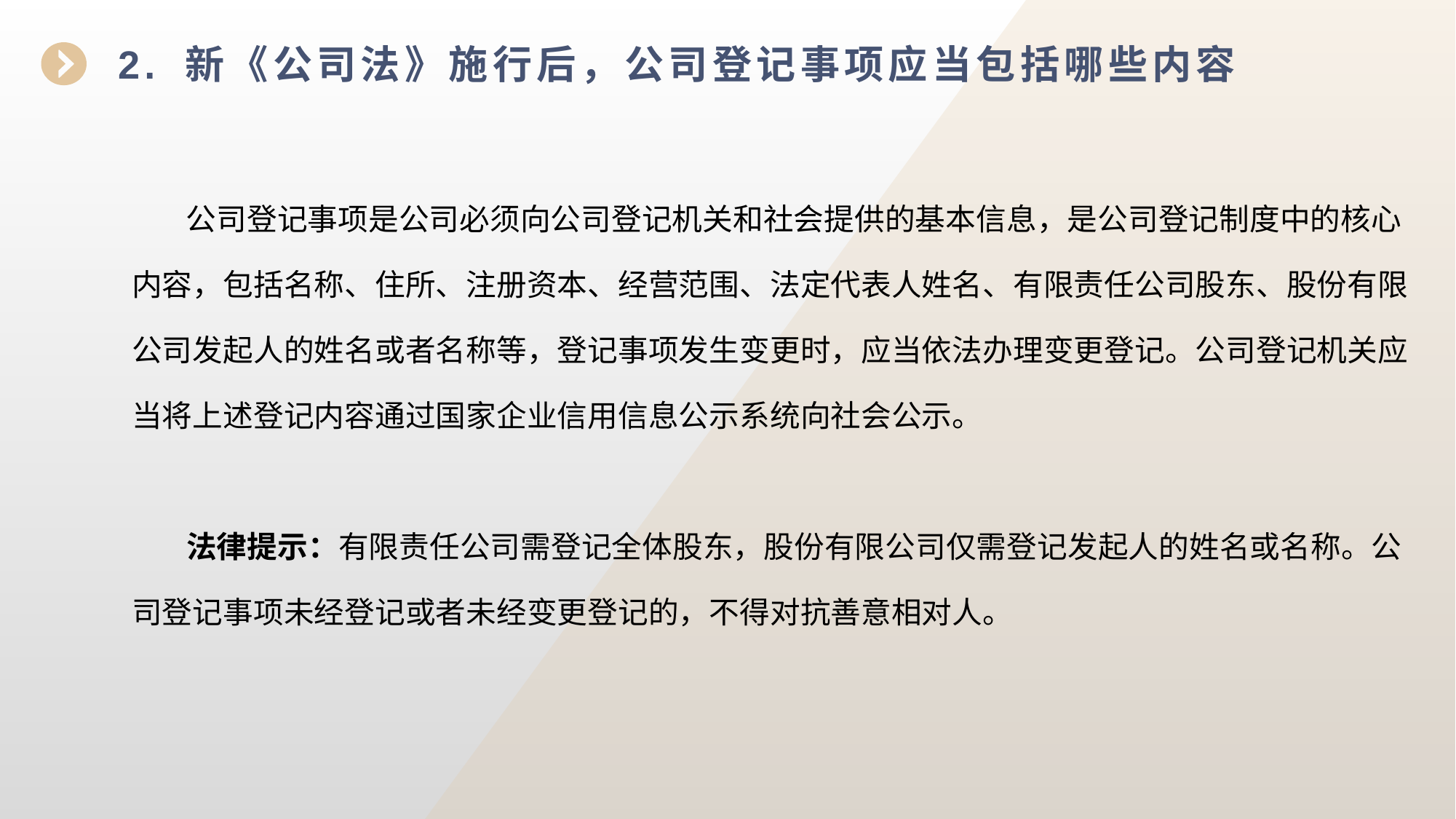

2. 新《公司法》施行后，公司登记事项应当包括哪些内容

       公司登记事项是公司必须向公司登记机关和社会提供的基本信息，是公司登记制度中的核心内容，包括名称、住所、注册资本、经营范围、法定代表人姓名、有限责任公司股东、股份有限公司发起人的姓名或者名称等，登记事项发生变更时，应当依法办理变更登记。公司登记机关应当将上述登记内容通过国家企业信用信息公示系统向社会公示。

       法律提示：有限责任公司需登记全体股东，股份有限公司仅需登记发起人的姓名或名称。公司登记事项未经登记或者未经变更登记的，不得对抗善意相对人。